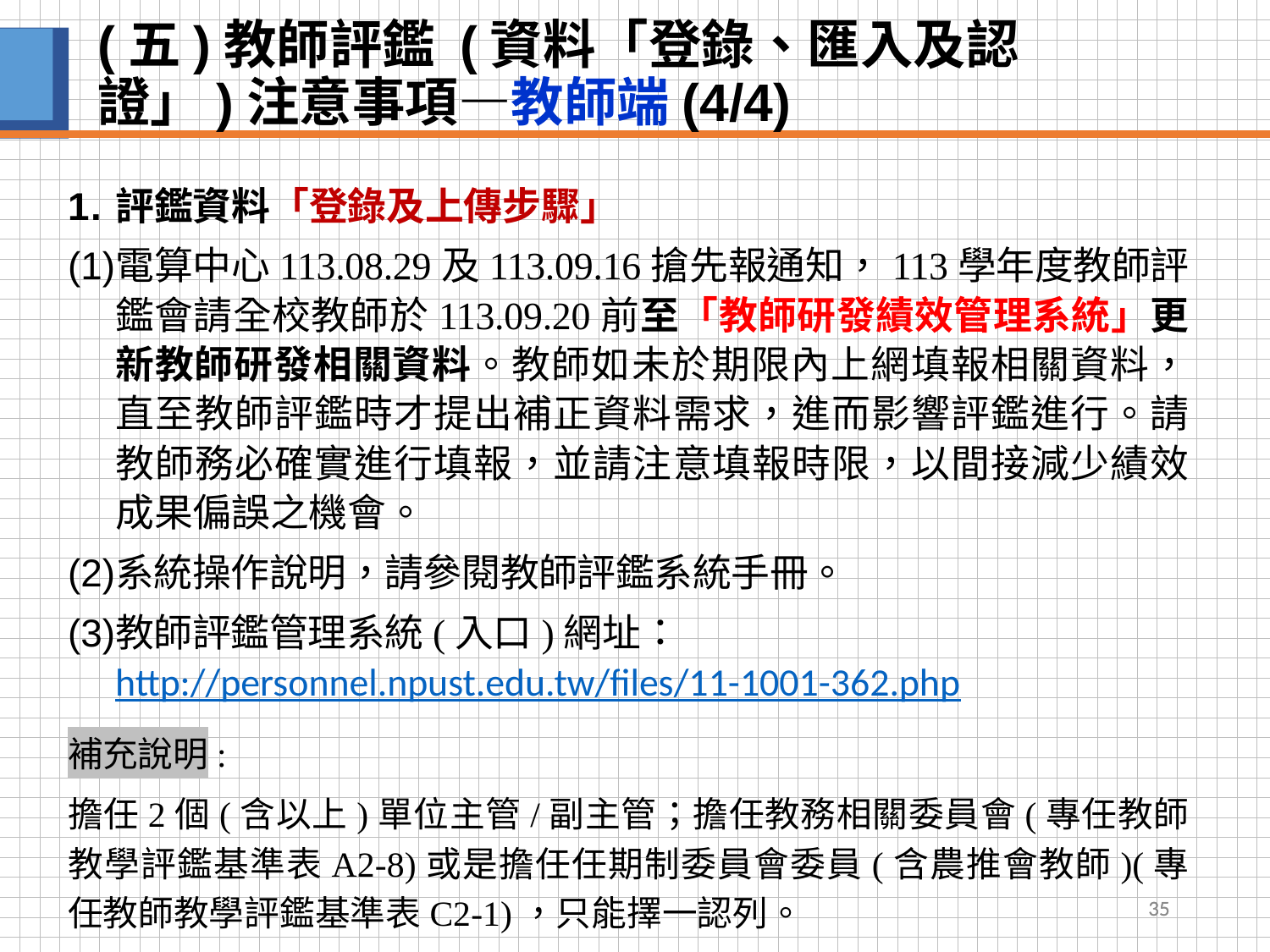

# (五)教師評鑑 (資料「登錄、匯入及認證」)注意事項—教師端(4/4)
評鑑資料「登錄及上傳步驟」
電算中心113.08.29及113.09.16搶先報通知，113學年度教師評鑑會請全校教師於113.09.20前至「教師研發績效管理系統」更新教師研發相關資料。教師如未於期限內上網填報相關資料，直至教師評鑑時才提出補正資料需求，進而影響評鑑進行。請教師務必確實進行填報，並請注意填報時限，以間接減少績效成果偏誤之機會。
系統操作說明，請參閱教師評鑑系統手冊。
教師評鑑管理系統(入口)網址：http://personnel.npust.edu.tw/files/11-1001-362.php
補充說明:
擔任2個(含以上)單位主管/副主管；擔任教務相關委員會(專任教師教學評鑑基準表A2-8)或是擔任任期制委員會委員(含農推會教師)(專任教師教學評鑑基準表C2-1)，只能擇一認列。

35